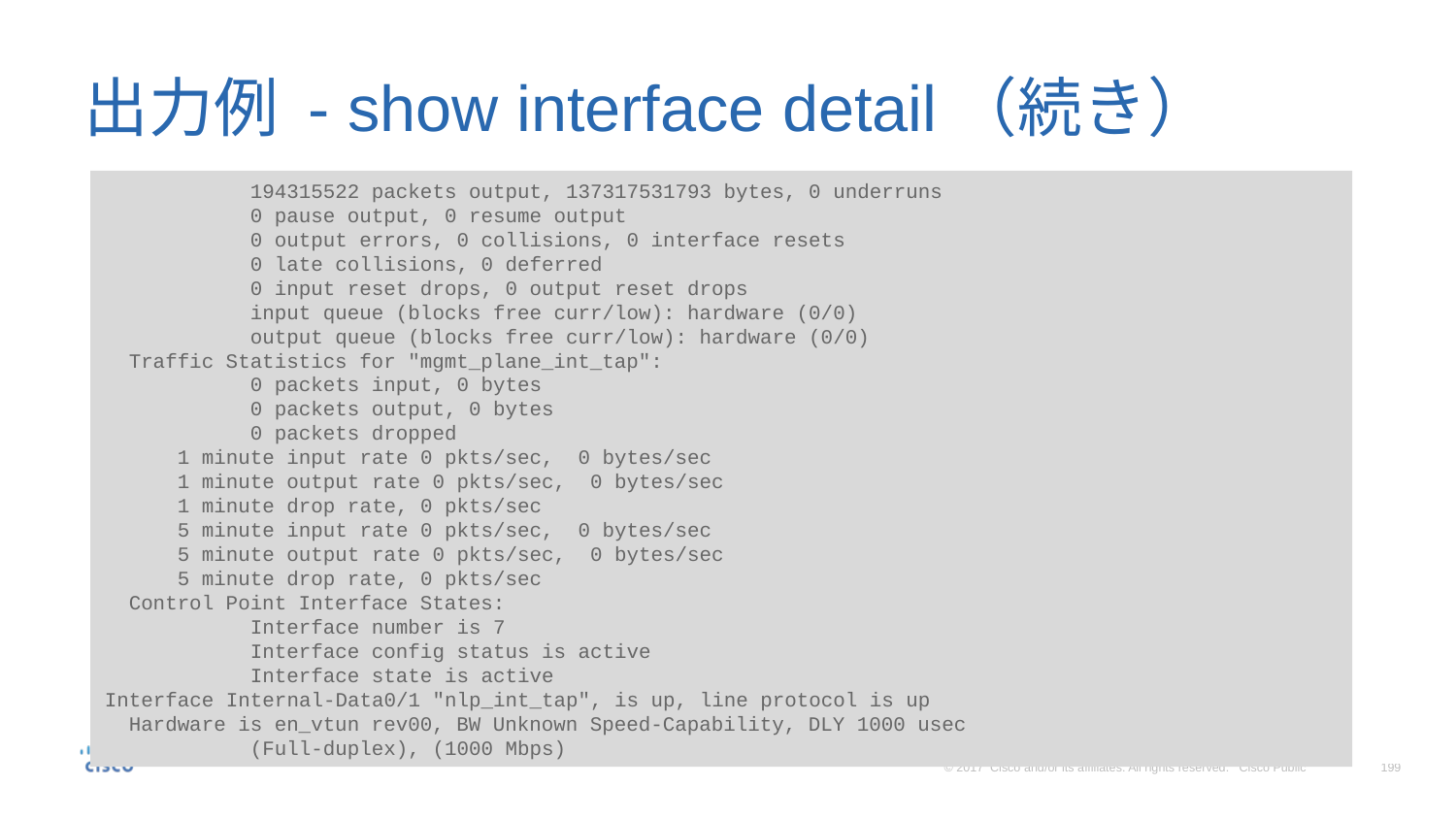

# 出力例 - show interface detail（続き）
	194315522 packets output, 137317531793 bytes, 0 underruns
	0 pause output, 0 resume output
	0 output errors, 0 collisions, 0 interface resets
	0 late collisions, 0 deferred
	0 input reset drops, 0 output reset drops
	input queue (blocks free curr/low): hardware (0/0)
	output queue (blocks free curr/low): hardware (0/0)
  Traffic Statistics for "mgmt_plane_int_tap":
	0 packets input, 0 bytes
	0 packets output, 0 bytes
	0 packets dropped
      1 minute input rate 0 pkts/sec,  0 bytes/sec
      1 minute output rate 0 pkts/sec,  0 bytes/sec
      1 minute drop rate, 0 pkts/sec
      5 minute input rate 0 pkts/sec,  0 bytes/sec
      5 minute output rate 0 pkts/sec,  0 bytes/sec
      5 minute drop rate, 0 pkts/sec
  Control Point Interface States:
	Interface number is 7
	Interface config status is active
	Interface state is active
Interface Internal-Data0/1 "nlp_int_tap", is up, line protocol is up
  Hardware is en_vtun rev00, BW Unknown Speed-Capability, DLY 1000 usec
	(Full-duplex), (1000 Mbps)